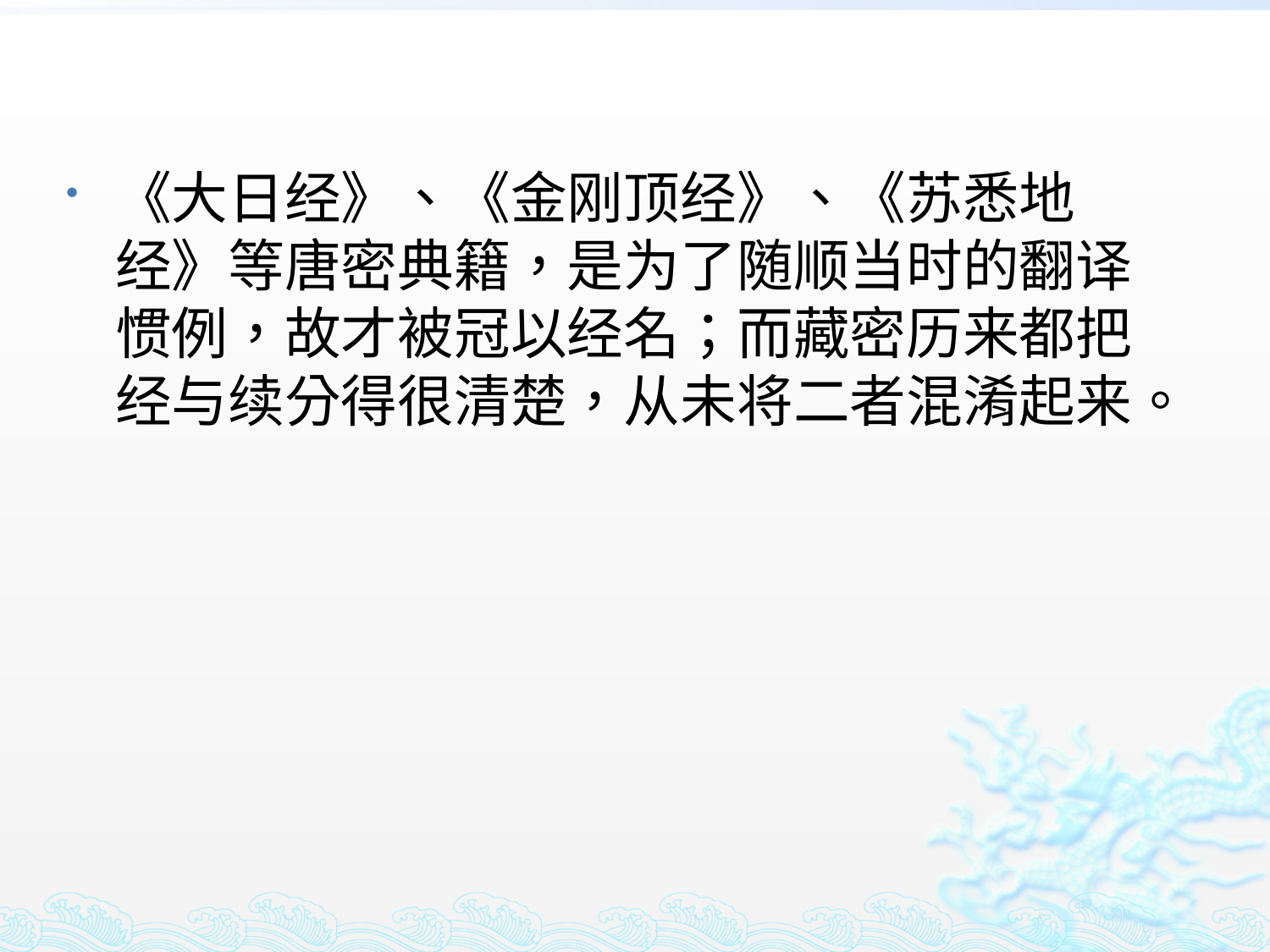

《大日经》、《金刚顶经》、《苏悉地经》等唐密典籍，是为了随顺当时的翻译惯例，故才被冠以经名；而藏密历来都把经与续分得很清楚，从未将二者混淆起来。